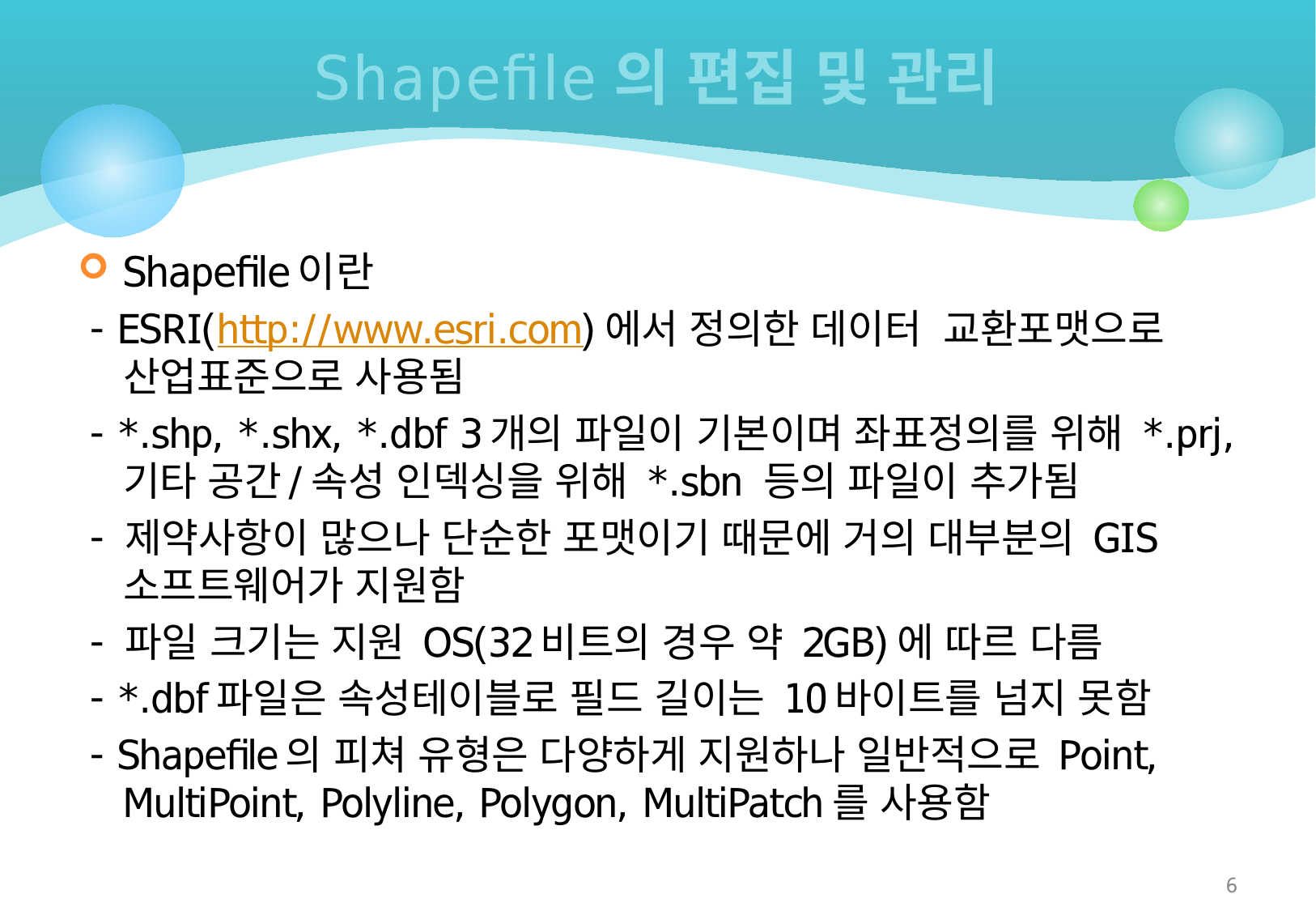

# Shapefile의 편집 및 관리
Shapefile이란
 - ESRI(http://www.esri.com)에서 정의한 데이터  교환포맷으로 산업표준으로 사용됨
 - *.shp, *.shx, *.dbf 3개의 파일이 기본이며 좌표정의를 위해 *.prj, 기타 공간/속성 인덱싱을 위해 *.sbn 등의 파일이 추가됨
 - 제약사항이 많으나 단순한 포맷이기 때문에 거의 대부분의 GIS 소프트웨어가 지원함
 - 파일 크기는 지원 OS(32비트의 경우 약 2GB)에 따르 다름
 - *.dbf파일은 속성테이블로 필드 길이는 10바이트를 넘지 못함
 - Shapefile의 피쳐 유형은 다양하게 지원하나 일반적으로 Point, MultiPoint, Polyline, Polygon, MultiPatch를 사용함
6